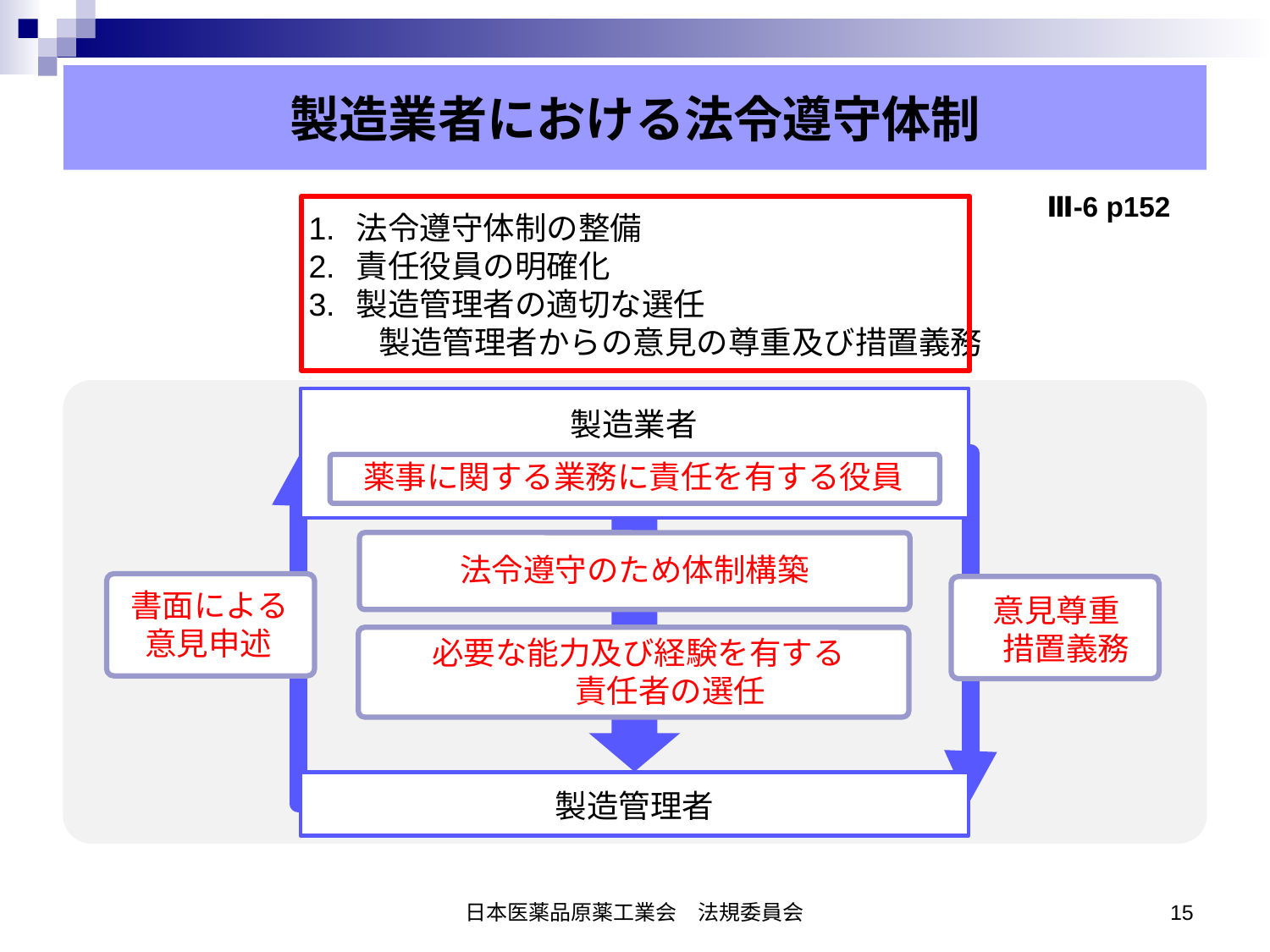

製造業者における法令遵守体制
Ⅲ-6 p152

法令遵守体制の整備
責任役員の明確化
製造管理者の適切な選任
　　 製造管理者からの意見の尊重及び措置義務

製造業者
薬事に関する業務に責任を有する役員

法令遵守のため体制構築

書面による
 意見申述
   意見尊重
　 措置義務
必要な能力及び経験を有する
　　責任者の選任

製造管理者
日本医薬品原薬工業会　法規委員会
15